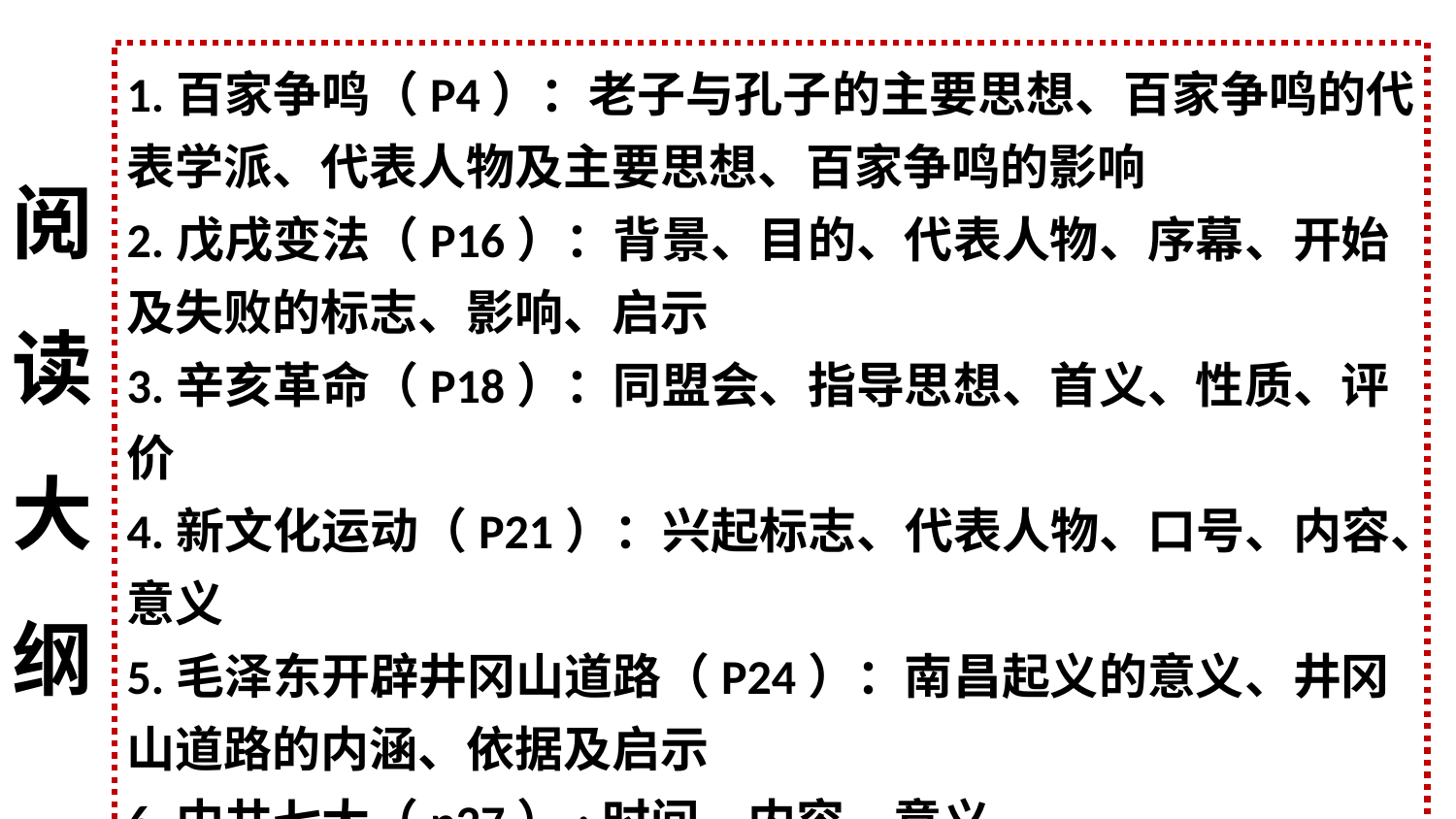

1.百家争鸣（P4）：老子与孔子的主要思想、百家争鸣的代表学派、代表人物及主要思想、百家争鸣的影响
2.戊戌变法（P16）：背景、目的、代表人物、序幕、开始及失败的标志、影响、启示
3.辛亥革命（P18）：同盟会、指导思想、首义、性质、评价
4.新文化运动（P21）：兴起标志、代表人物、口号、内容、意义
5.毛泽东开辟井冈山道路（P24）：南昌起义的意义、井冈山道路的内涵、依据及启示
6.中共七大（p27）:时间、内容、意义
阅
读
大
纲